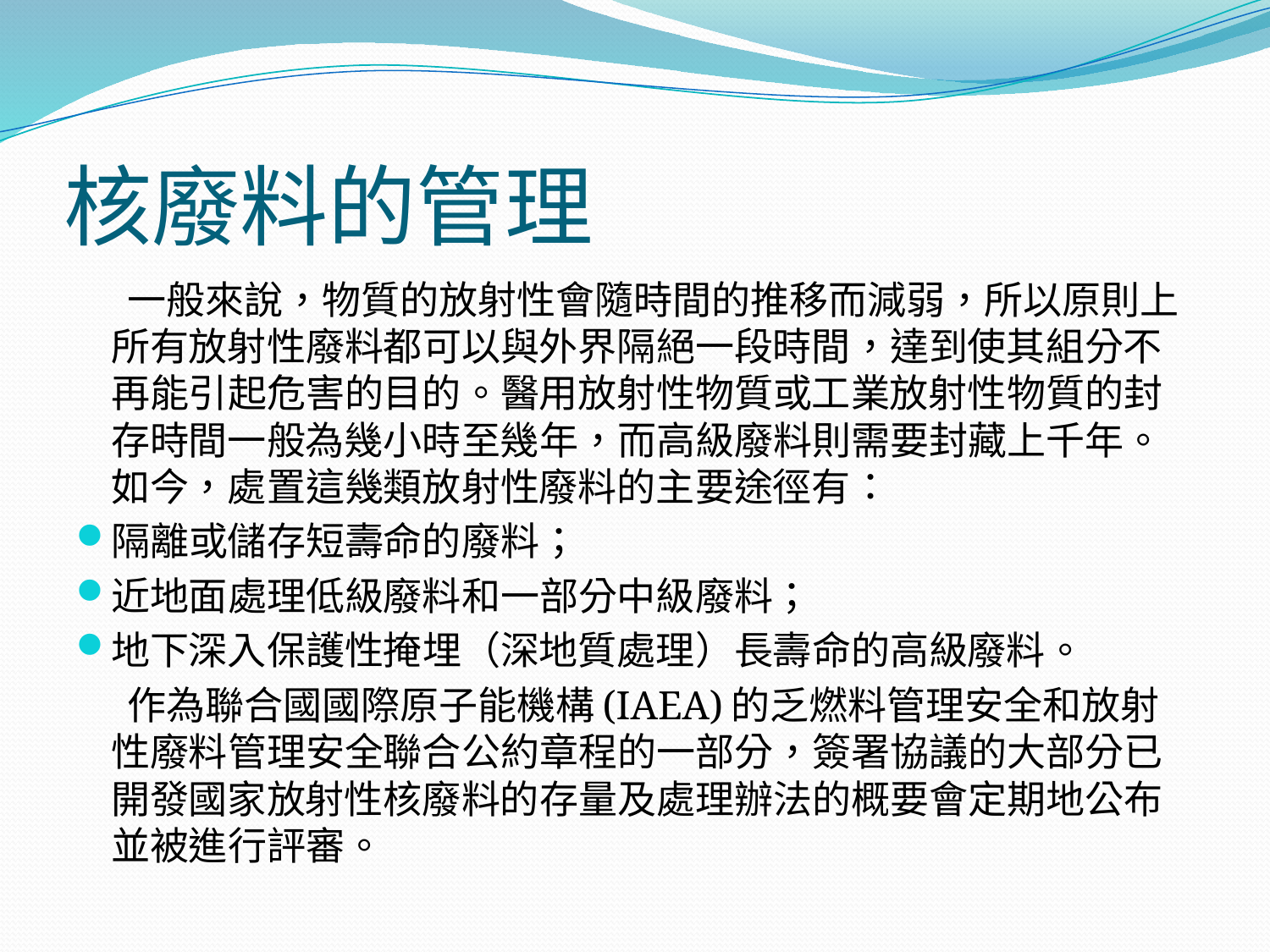

# 核廢料的管理
     一般來說，物質的放射性會隨時間的推移而減弱，所以原則上所有放射性廢料都可以與外界隔絕一段時間，達到使其組分不再能引起危害的目的。醫用放射性物質或工業放射性物質的封存時間一般為幾小時至幾年，而高級廢料則需要封藏上千年。如今，處置這幾類放射性廢料的主要途徑有：
隔離或儲存短壽命的廢料；
近地面處理低級廢料和一部分中級廢料；
地下深入保護性掩埋（深地質處理）長壽命的高級廢料。
     作為聯合國國際原子能機構(IAEA)的乏燃料管理安全和放射性廢料管理安全聯合公約章程的一部分，簽署協議的大部分已開發國家放射性核廢料的存量及處理辦法的概要會定期地公布並被進行評審。